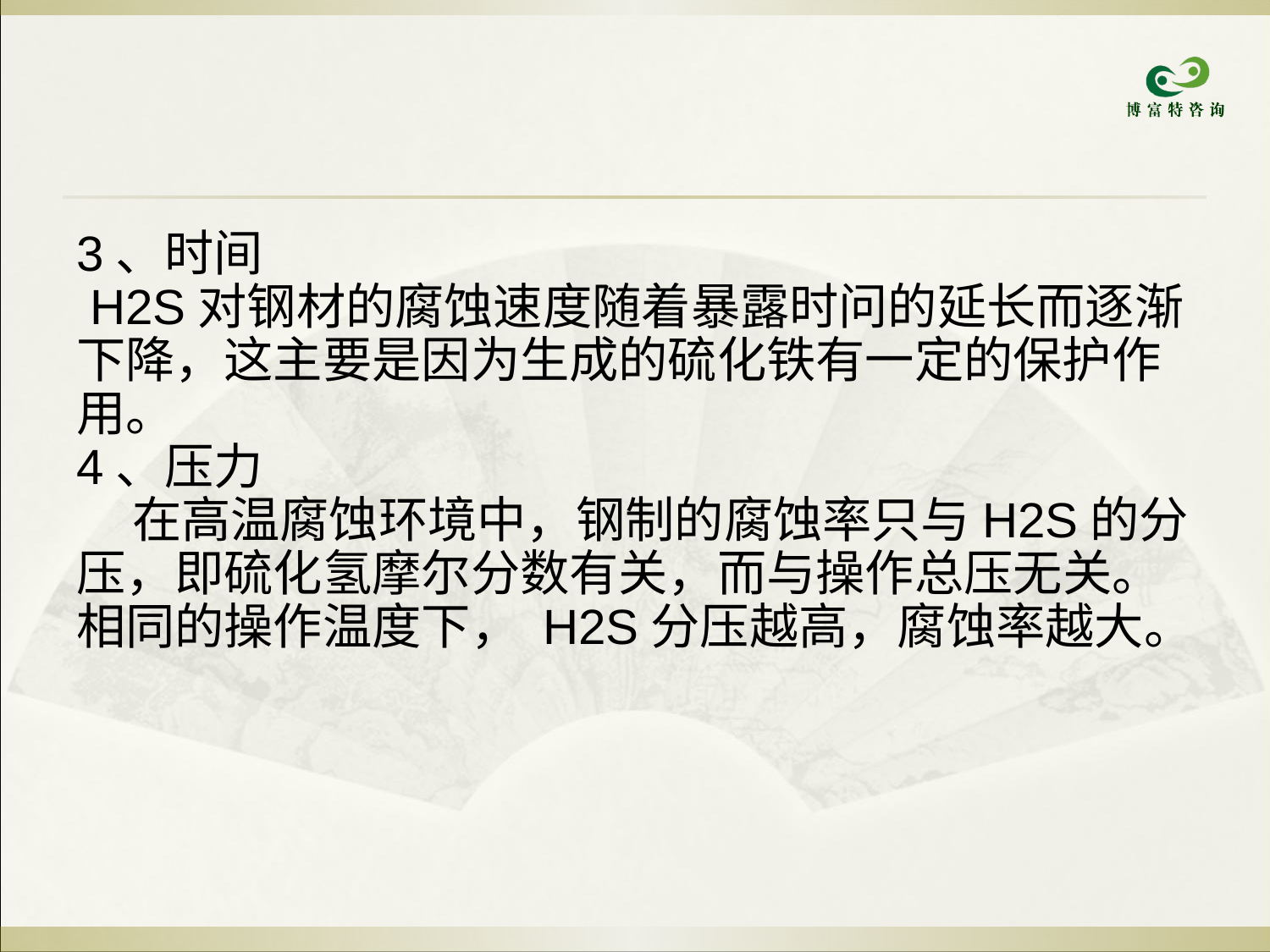

3、时间
 H2S对钢材的腐蚀速度随着暴露时问的延长而逐渐下降，这主要是因为生成的硫化铁有一定的保护作用。
4、压力
    在高温腐蚀环境中，钢制的腐蚀率只与H2S的分压，即硫化氢摩尔分数有关，而与操作总压无关。相同的操作温度下， H2S分压越高，腐蚀率越大。